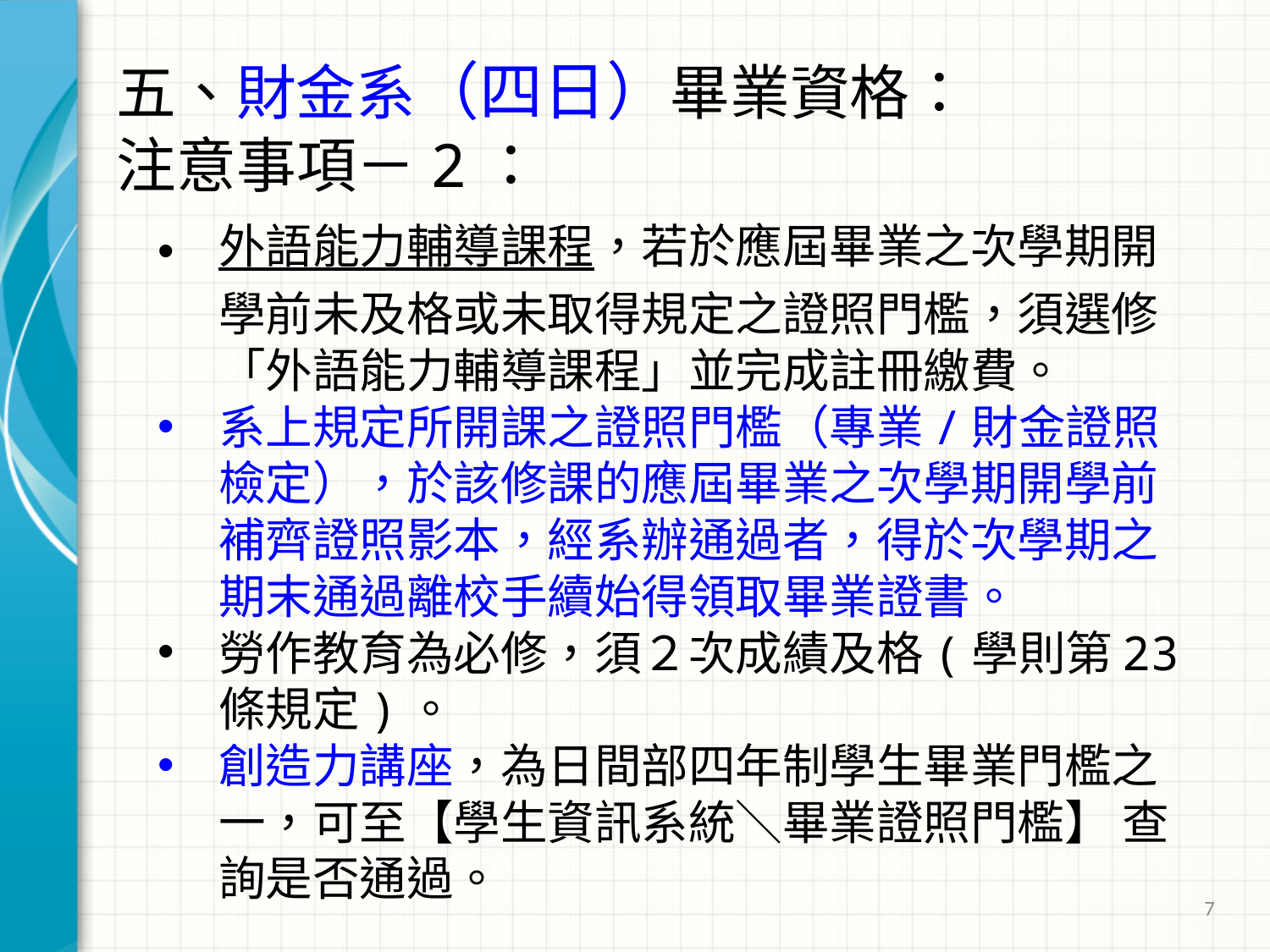

# 五、財金系（四日）畢業資格： 注意事項－2：
外語能力輔導課程，若於應屆畢業之次學期開學前未及格或未取得規定之證照門檻，須選修「外語能力輔導課程」並完成註冊繳費。
系上規定所開課之證照門檻（專業/財金證照檢定），於該修課的應屆畢業之次學期開學前補齊證照影本，經系辦通過者，得於次學期之期末通過離校手續始得領取畢業證書。
勞作教育為必修，須２次成績及格(學則第23條規定)。
創造力講座，為日間部四年制學生畢業門檻之一，可至【學生資訊系統＼畢業證照門檻】 查詢是否通過。

7